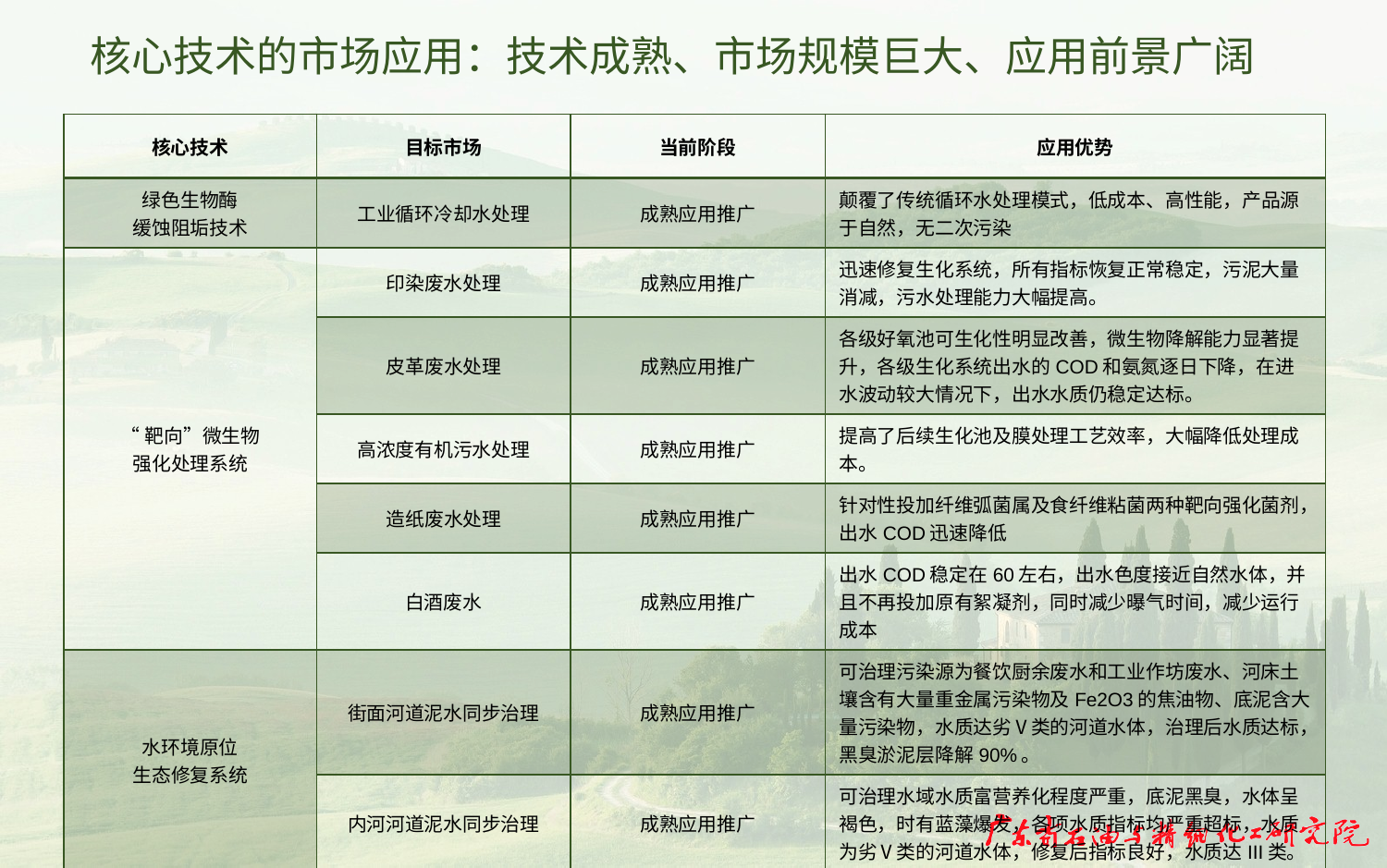

# 核心技术的市场应用：技术成熟、市场规模巨大、应用前景广阔
| 核心技术 | 目标市场 | 当前阶段 | 应用优势 |
| --- | --- | --- | --- |
| 绿色生物酶 缓蚀阻垢技术 | 工业循环冷却水处理 | 成熟应用推广 | 颠覆了传统循环水处理模式，低成本、高性能，产品源于自然，无二次污染 |
| “靶向”微生物 强化处理系统 | 印染废水处理 | 成熟应用推广 | 迅速修复生化系统，所有指标恢复正常稳定，污泥大量消减，污水处理能力大幅提高。 |
|  | 皮革废水处理 | 成熟应用推广 | 各级好氧池可生化性明显改善，微生物降解能力显著提升，各级生化系统出水的COD和氨氮逐日下降，在进水波动较大情况下，出水水质仍稳定达标。 |
|  | 高浓度有机污水处理 | 成熟应用推广 | 提高了后续生化池及膜处理工艺效率，大幅降低处理成本。 |
|  | 造纸废水处理 | 成熟应用推广 | 针对性投加纤维弧菌属及食纤维粘菌两种靶向强化菌剂，出水COD迅速降低 |
|  | 白酒废水 | 成熟应用推广 | 出水COD稳定在60左右，出水色度接近自然水体，并且不再投加原有絮凝剂，同时减少曝气时间，减少运行成本 |
| 水环境原位 生态修复系统 | 街面河道泥水同步治理 | 成熟应用推广 | 可治理污染源为餐饮厨余废水和工业作坊废水、河床土壤含有大量重金属污染物及Fe2O3的焦油物、底泥含大量污染物，水质达劣Ⅴ类的河道水体，治理后水质达标，黑臭淤泥层降解90%。 |
|  | 内河河道泥水同步治理 | 成熟应用推广 | 可治理水域水质富营养化程度严重，底泥黑臭，水体呈褐色，时有蓝藻爆发，各项水质指标均严重超标，水质为劣Ⅴ类的河道水体，修复后指标良好，水质达III类。 |